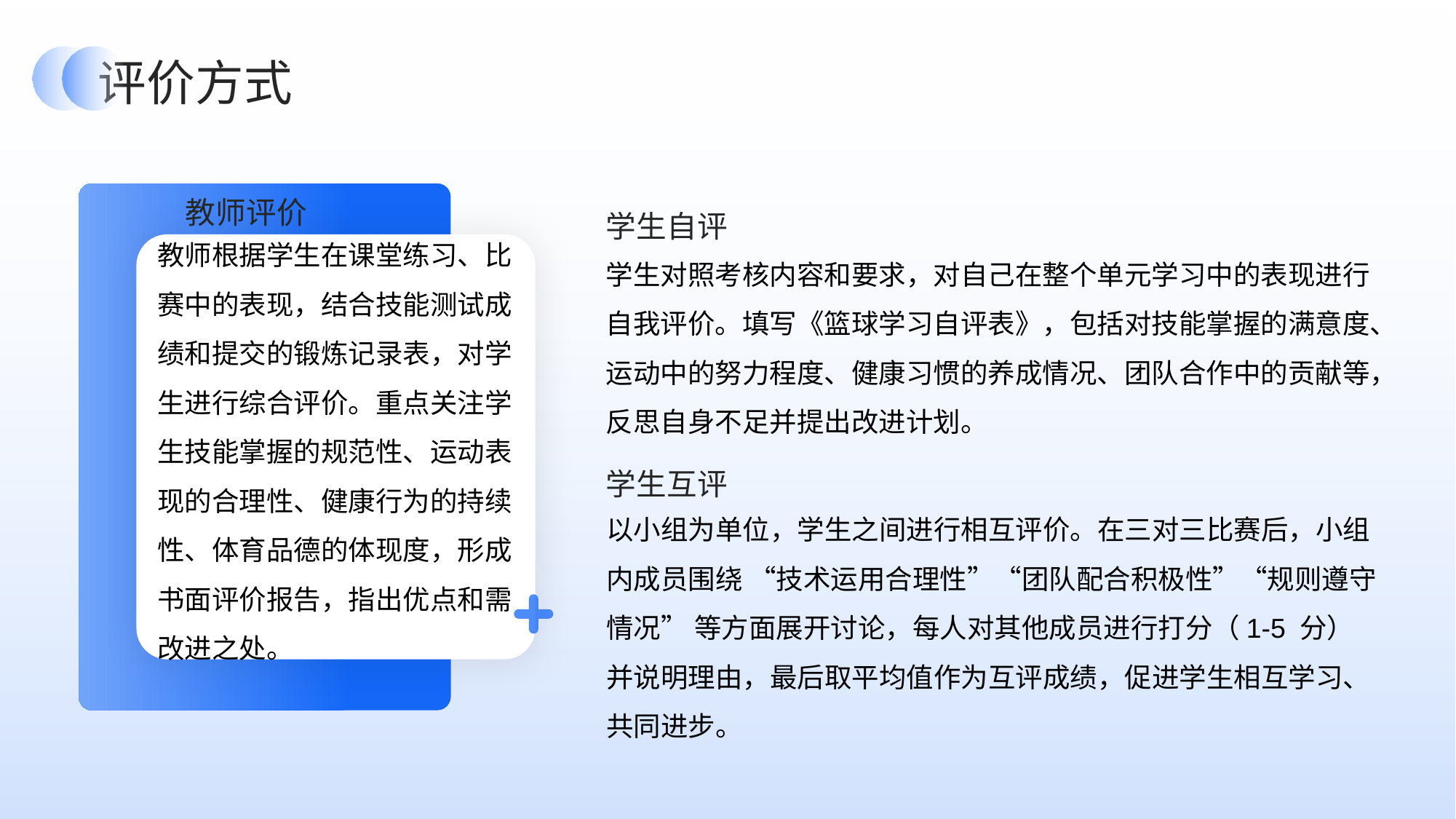

评价方式

学生自评
教师评价
教师根据学生在课堂练习、比赛中的表现，结合技能测试成绩和提交的锻炼记录表，对学生进行综合评价。重点关注学生技能掌握的规范性、运动表现的合理性、健康行为的持续性、体育品德的体现度，形成书面评价报告，指出优点和需改进之处。
学生对照考核内容和要求，对自己在整个单元学习中的表现进行自我评价。填写《篮球学习自评表》，包括对技能掌握的满意度、运动中的努力程度、健康习惯的养成情况、团队合作中的贡献等，反思自身不足并提出改进计划。

学生互评
以小组为单位，学生之间进行相互评价。在三对三比赛后，小组内成员围绕 “技术运用合理性”“团队配合积极性”“规则遵守情况” 等方面展开讨论，每人对其他成员进行打分（1-5 分）并说明理由，最后取平均值作为互评成绩，促进学生相互学习、共同进步。